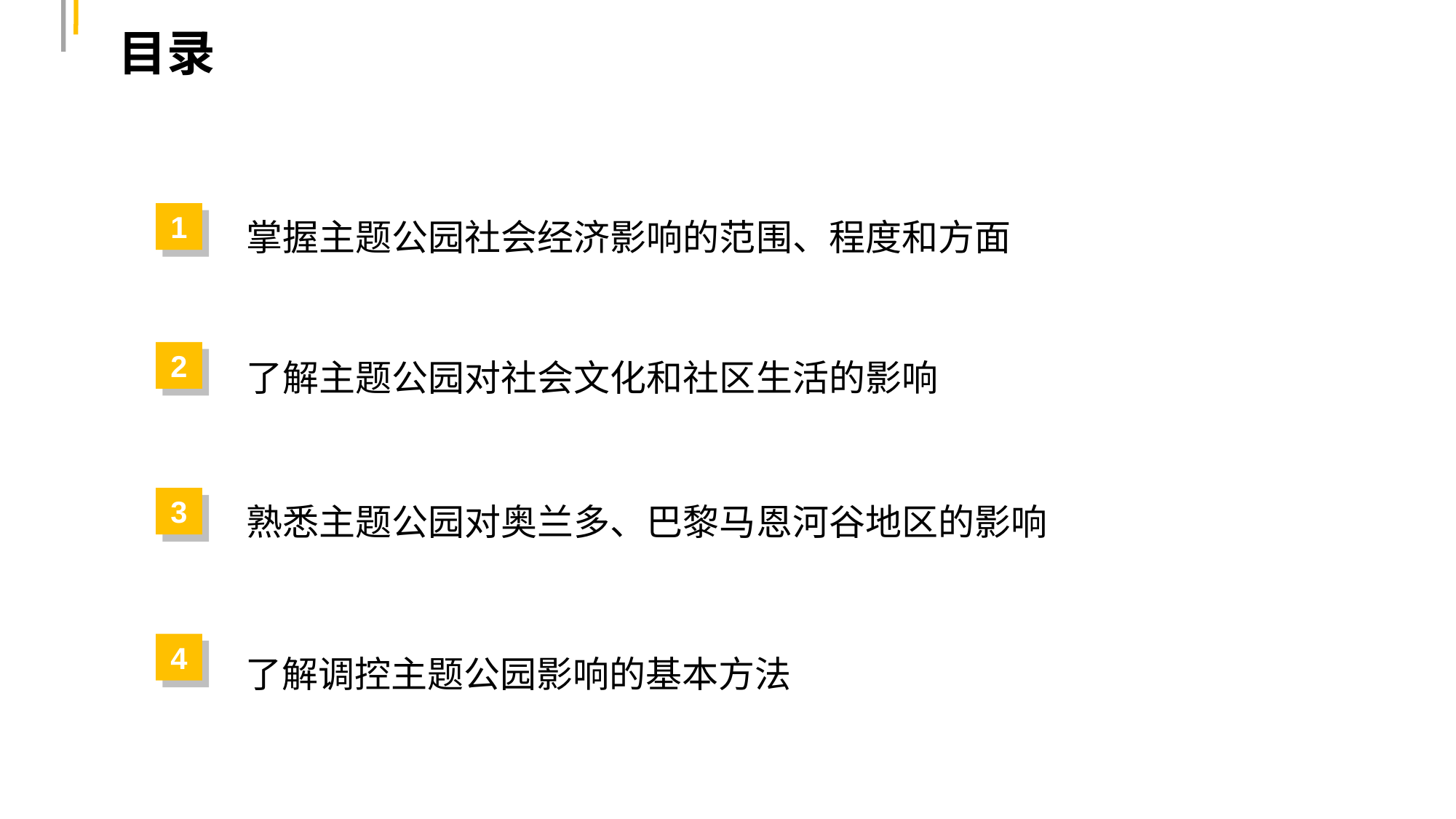

目录
掌握主题公园社会经济影响的范围、程度和方面
1

了解主题公园对社会文化和社区生活的影响
2

熟悉主题公园对奥兰多、巴黎马恩河谷地区的影响
3

了解调控主题公园影响的基本方法
4